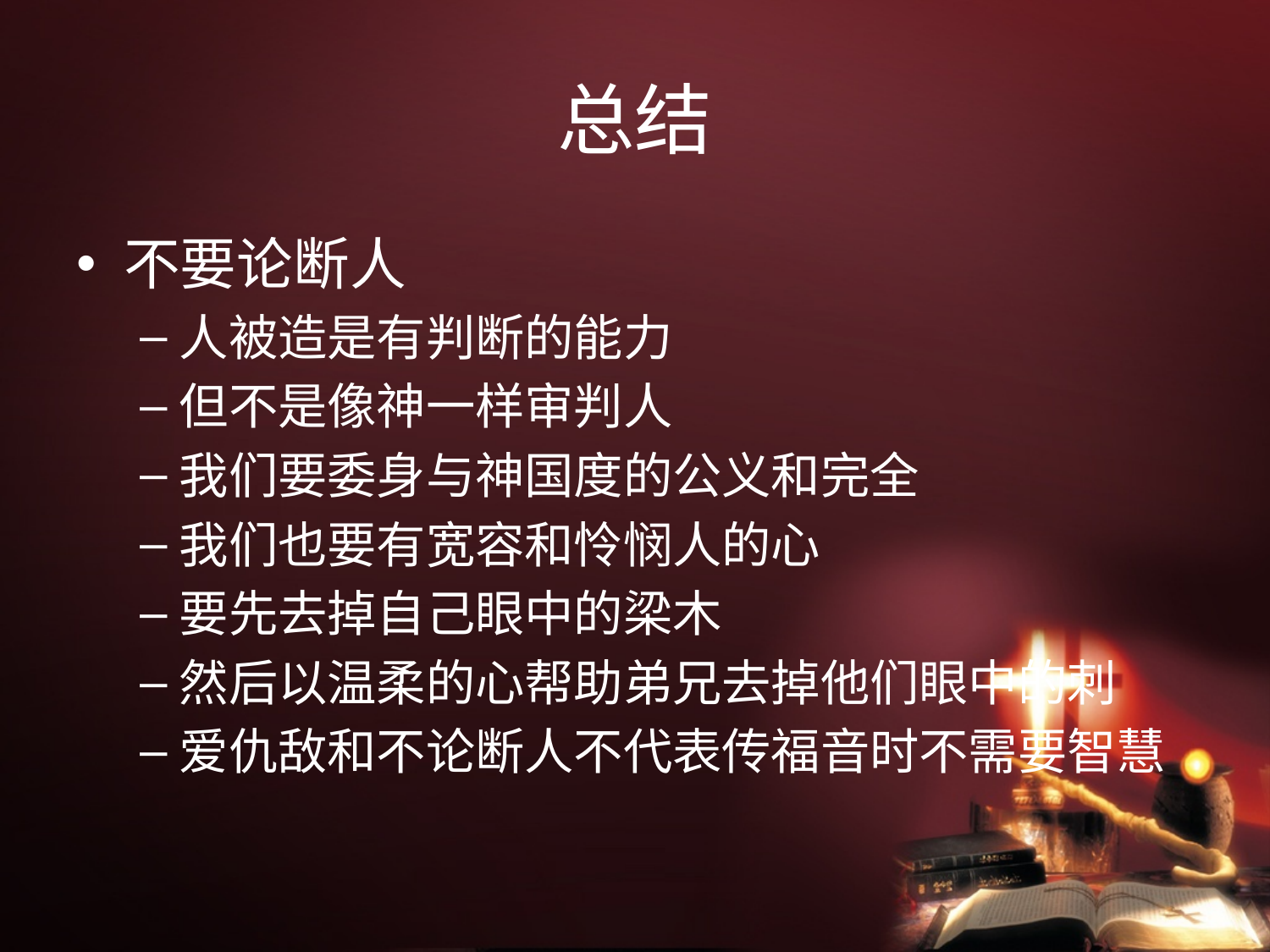

# 总结
不要论断人
人被造是有判断的能力
但不是像神一样审判人
我们要委身与神国度的公义和完全
我们也要有宽容和怜悯人的心
要先去掉自己眼中的梁木
然后以温柔的心帮助弟兄去掉他们眼中的刺
爱仇敌和不论断人不代表传福音时不需要智慧